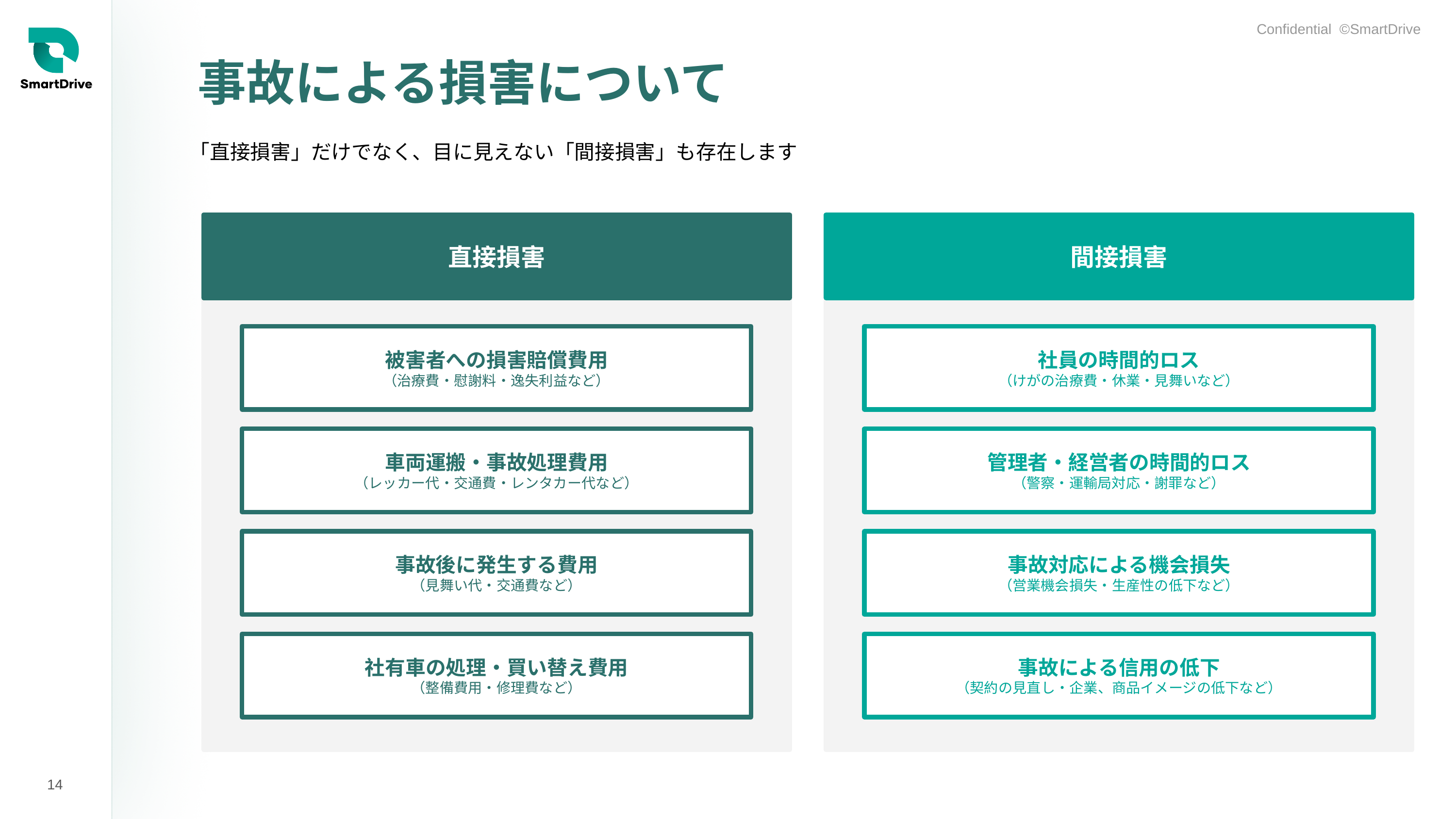

| 初期設定で スタート | おすすめ設定で クイックスタート |
| --- | --- |
| ◯ | ◯ |
# 事故による損害について
「直接損害」だけでなく、目に見えない「間接損害」も存在します

直接損害

被害者への損害賠償費用
（治療費・慰謝料・逸失利益など）
車両運搬・事故処理費用
（レッカー代・交通費・レンタカー代など）
事故後に発生する費用
（見舞い代・交通費など）
社有車の処理・買い替え費用
（整備費用・修理費など）
間接損害

社員の時間的ロス
（けがの治療費・休業・見舞いなど）
管理者・経営者の時間的ロス
（警察・運輸局対応・謝罪など）
事故対応による機会損失
（営業機会損失・生産性の低下など）
事故による信用の低下
（契約の見直し・企業、商品イメージの低下など）
14